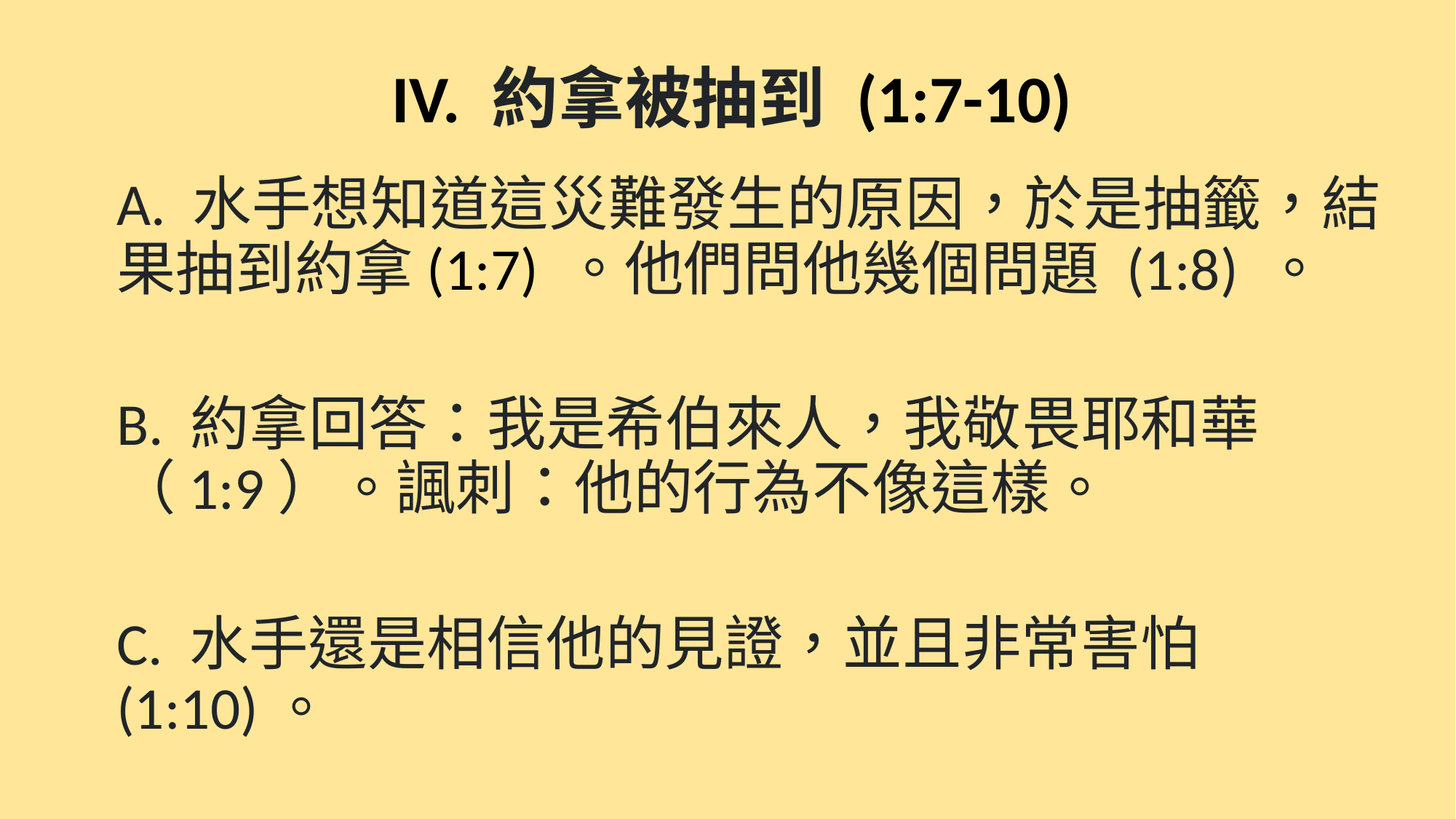

# IV. 約拿被抽到 (1:7-10)
A. 水手想知道這災難發生的原因，於是抽籤，結果抽到約拿(1:7) 。他們問他幾個問題 (1:8) 。

B. 約拿回答：我是希伯來人，我敬畏耶和華（1:9）。諷刺：他的行為不像這樣。

C. 水手還是相信他的見證，並且非常害怕(1:10)。